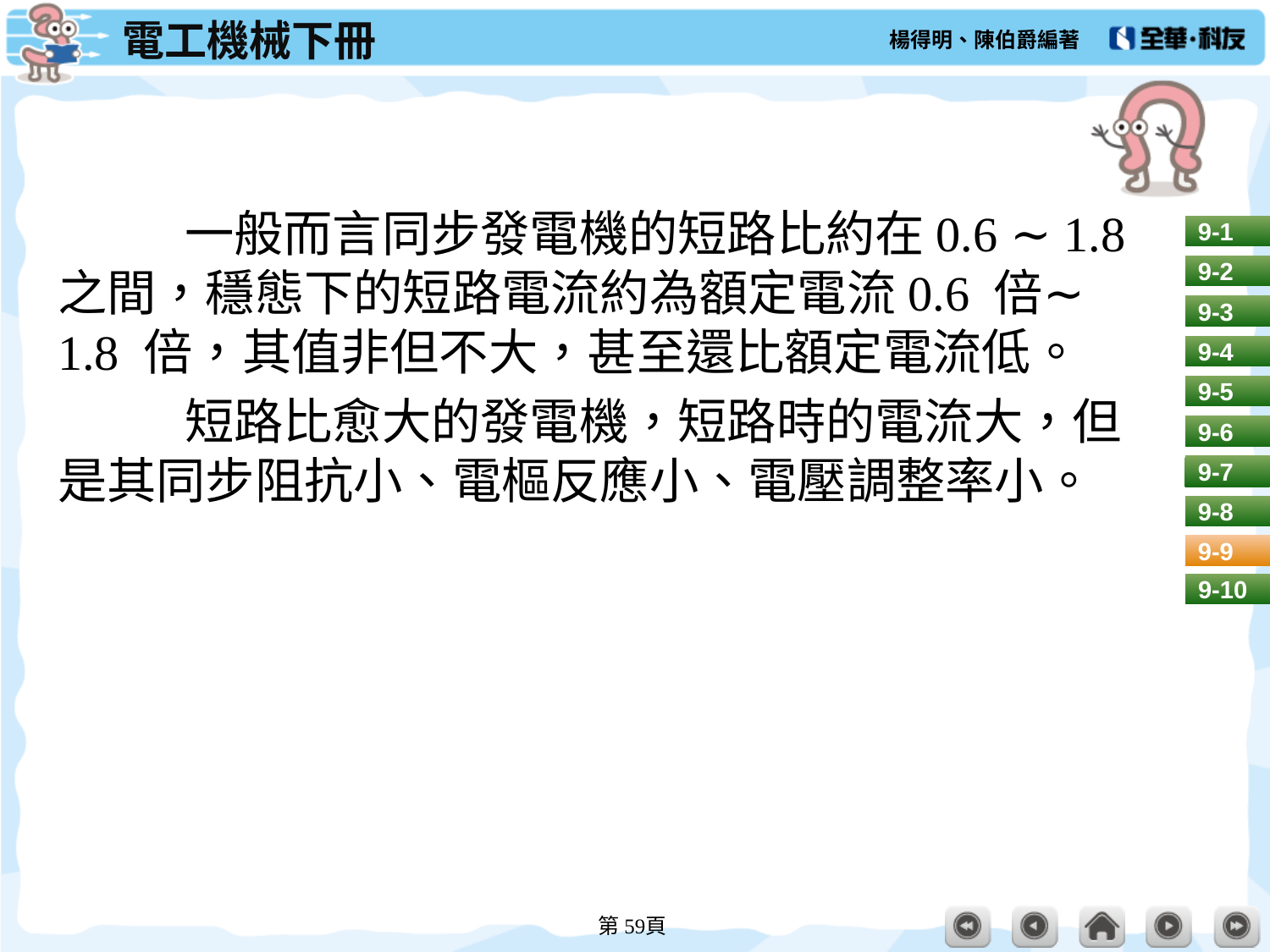

#
	一般而言同步發電機的短路比約在0.6 ∼ 1.8 之間，穩態下的短路電流約為額定電流0.6 倍∼ 1.8 倍，其值非但不大，甚至還比額定電流低。
	短路比愈大的發電機，短路時的電流大，但是其同步阻抗小、電樞反應小、電壓調整率小。